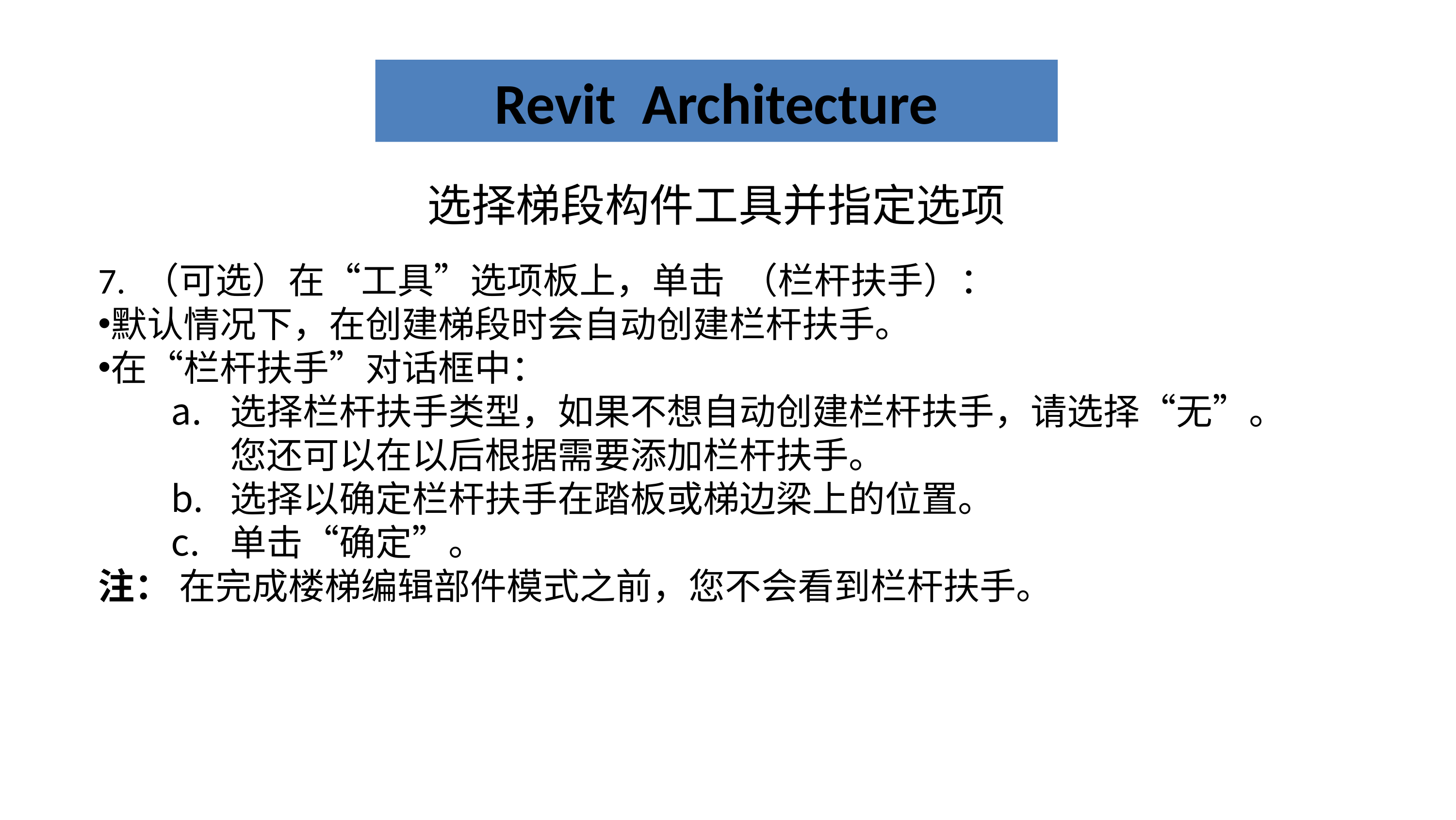

Revit  Architecture
选择梯段构件工具并指定选项
7. （可选）在“工具”选项板上，单击  （栏杆扶手）：
默认情况下，在创建梯段时会自动创建栏杆扶手。
在“栏杆扶手”对话框中：
选择栏杆扶手类型，如果不想自动创建栏杆扶手，请选择“无”。 您还可以在以后根据需要添加栏杆扶手。
选择以确定栏杆扶手在踏板或梯边梁上的位置。
单击“确定”。
注： 在完成楼梯编辑部件模式之前，您不会看到栏杆扶手。